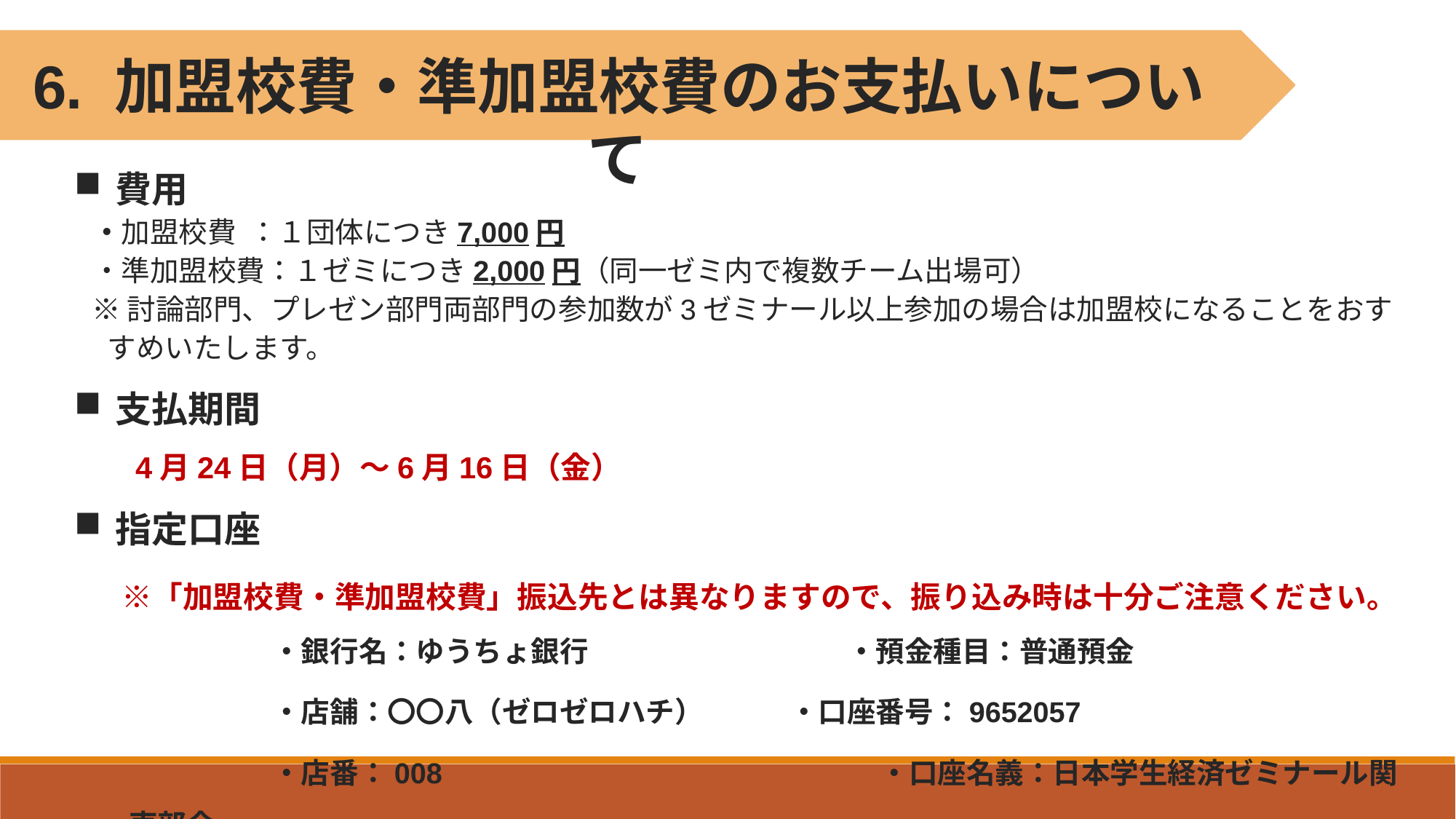

6. 加盟校費・準加盟校費のお支払いについて
費用
・加盟校費  ：１団体につき7,000円
・準加盟校費：１ゼミにつき2,000円（同一ゼミ内で複数チーム出場可）
※討論部門、プレゼン部門両部門の参加数が3ゼミナール以上参加の場合は加盟校になることをおすすめいたします。
支払期間
　　4月24日（月）～6月16日（金）
指定口座
　※「加盟校費・準加盟校費」振込先とは異なりますので、振り込み時は十分ご注意ください。
　　　　　・銀行名：ゆうちょ銀行　　　　　　　　　・預金種目：普通預金
　　　　　・店舗：〇〇八（ゼロゼロハチ）　　　・口座番号：9652057
　　　　　・店番：008　　　　　　　　　　　　　　　・口座名義：日本学生経済ゼミナール関東部会